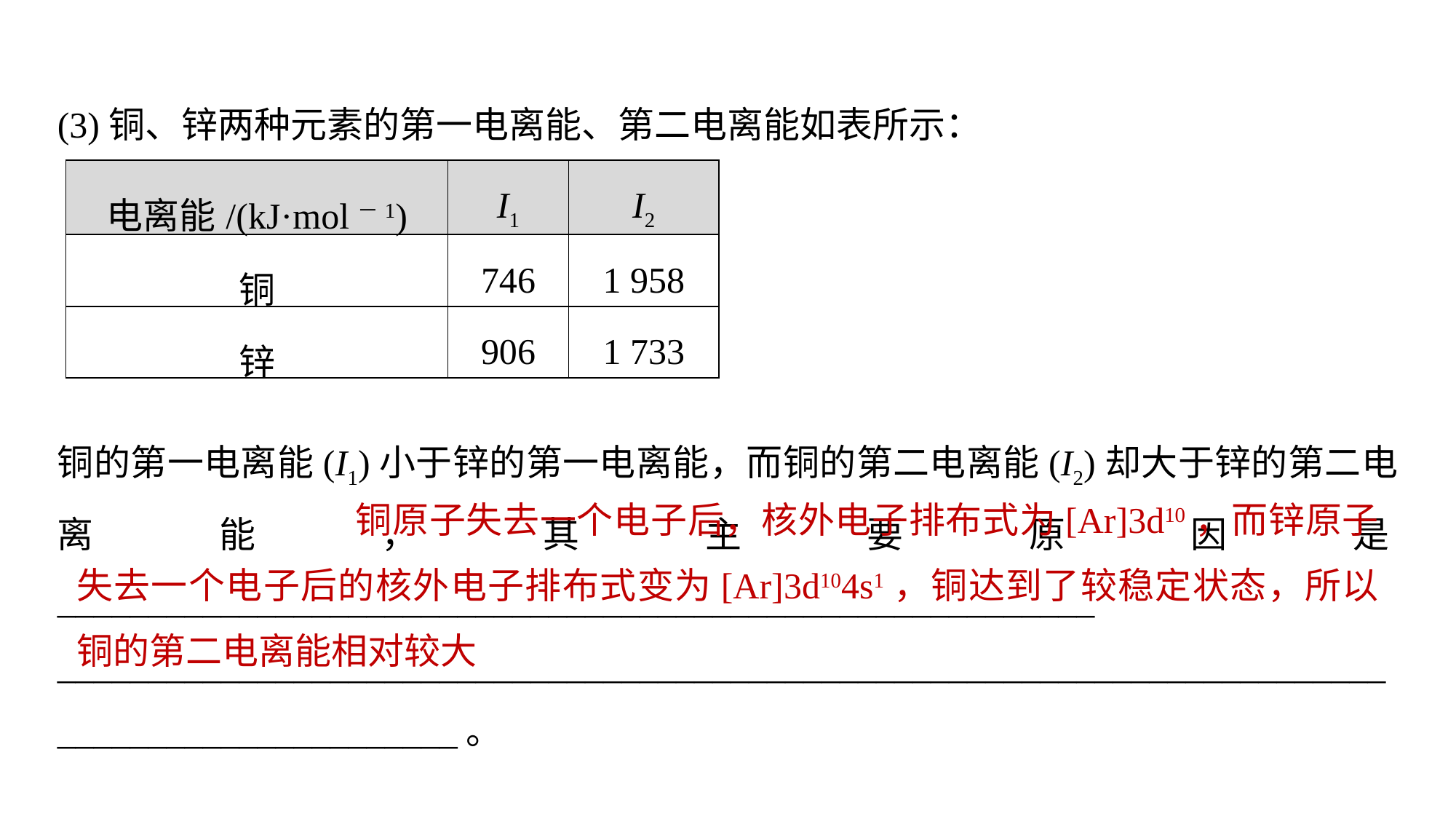

(3)铜、锌两种元素的第一电离能、第二电离能如表所示：
| 电离能/(kJ·mol－1) | I1 | I2 |
| --- | --- | --- |
| 铜 | 746 | 1 958 |
| 锌 | 906 | 1 733 |
铜的第一电离能(I1)小于锌的第一电离能，而铜的第二电离能(I2)却大于锌的第二电离能，其主要原因是_________________________________________________________
_______________________________________________________________________________________________。
                               铜原子失去一个电子后，核外电子排布式为[Ar]3d10，而锌原子失去一个电子后的核外电子排布式变为[Ar]3d104s1，铜达到了较稳定状态，所以铜的第二电离能相对较大